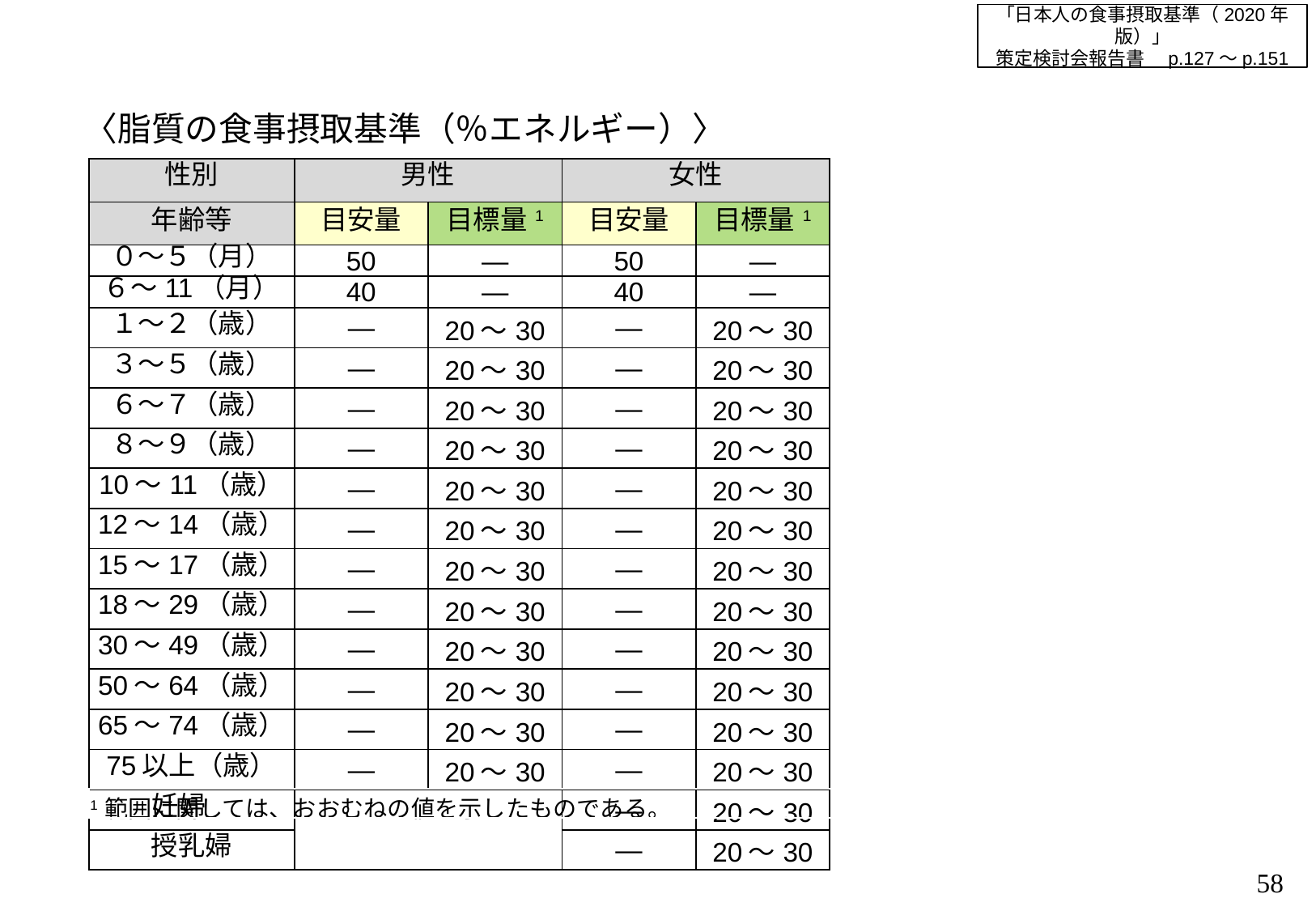

「日本人の食事摂取基準（2020年版）」
策定検討会報告書　p.127～p.151
〈脂質の食事摂取基準（％エネルギー）〉
| 性別 | 男性 |  | 女性 |  |
| --- | --- | --- | --- | --- |
| 年齢等 | 目安量 | 目標量1 | 目安量 | 目標量1 |
| ０～５（月） | 50 | ― | 50 | ― |
| ６～11（月） | 40 | ― | 40 | ― |
| １～２（歳） | ― | 20～30 | ― | 20～30 |
| ３～５（歳） | ― | 20～30 | ― | 20～30 |
| ６～７（歳） | ― | 20～30 | ― | 20～30 |
| ８～９（歳） | ― | 20～30 | ― | 20～30 |
| 10～11（歳） | ― | 20～30 | ― | 20～30 |
| 12～14（歳） | ― | 20～30 | ― | 20～30 |
| 15～17（歳） | ― | 20～30 | ― | 20～30 |
| 18～29（歳） | ― | 20～30 | ― | 20～30 |
| 30～49（歳） | ― | 20～30 | ― | 20～30 |
| 50～64（歳） | ― | 20～30 | ― | 20～30 |
| 65～74（歳） | ― | 20～30 | ― | 20～30 |
| 75以上（歳） | ― | 20～30 | ― | 20～30 |
| 妊婦 |  |  | ― | 20～30 |
| 授乳婦 |  |  | ― | 20～30 |
| 1 範囲に関しては、おおむねの値を示したものである。 |
| --- |
58